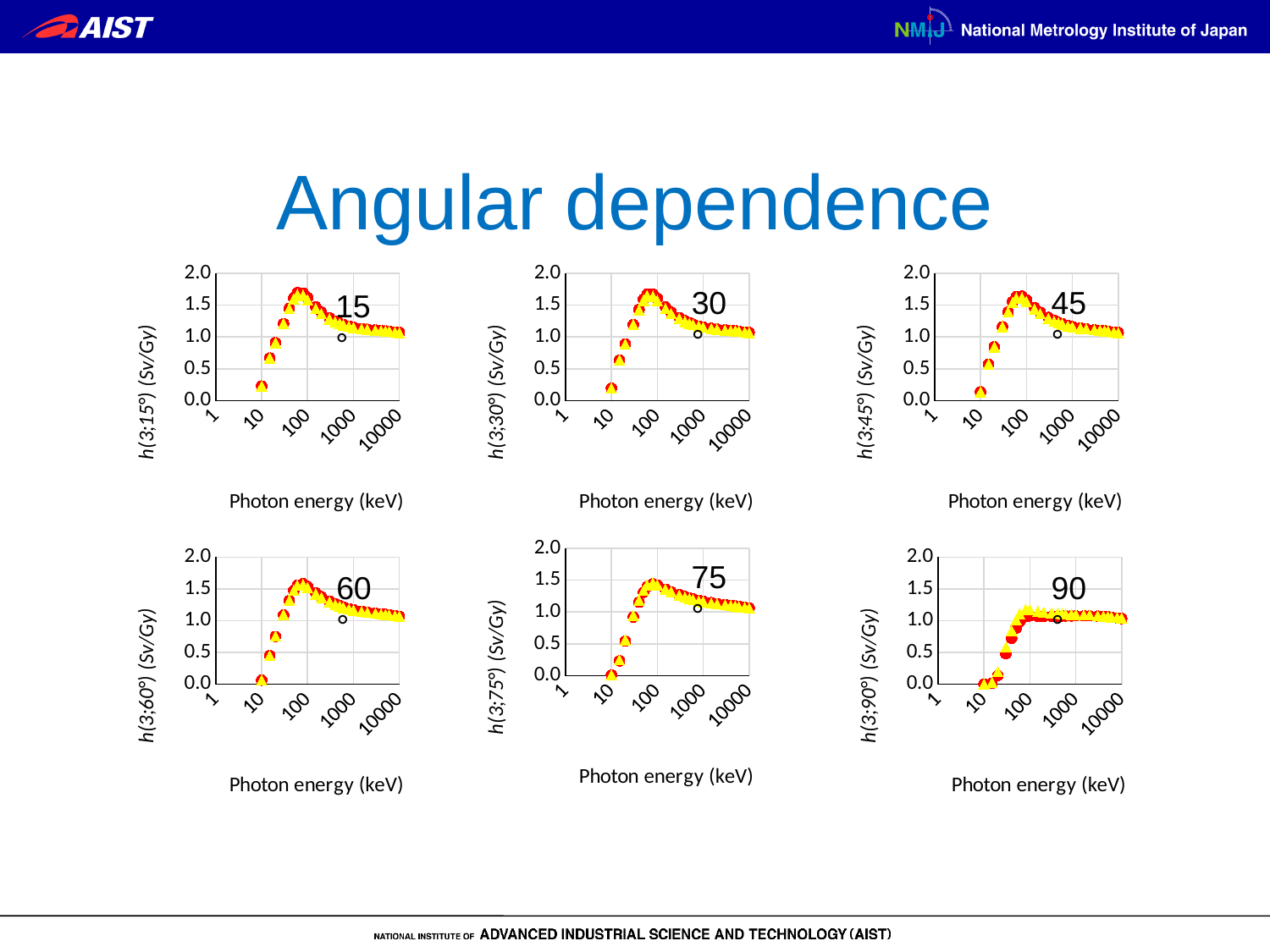

# Angular dependence

### Chart

| Category | 円柱 | 球 |
|---|---|---|

### Chart

| Category | 円柱 | 球 |
|---|---|---|

### Chart

| Category | 円柱 | 球 |
|---|---|---|
30°
45°
15°

### Chart

| Category | 円柱 | 球 |
|---|---|---|

### Chart

| Category | 円柱 | 球 |
|---|---|---|

### Chart

| Category | 円柱 | 球 |
|---|---|---|
75°
90°
60°